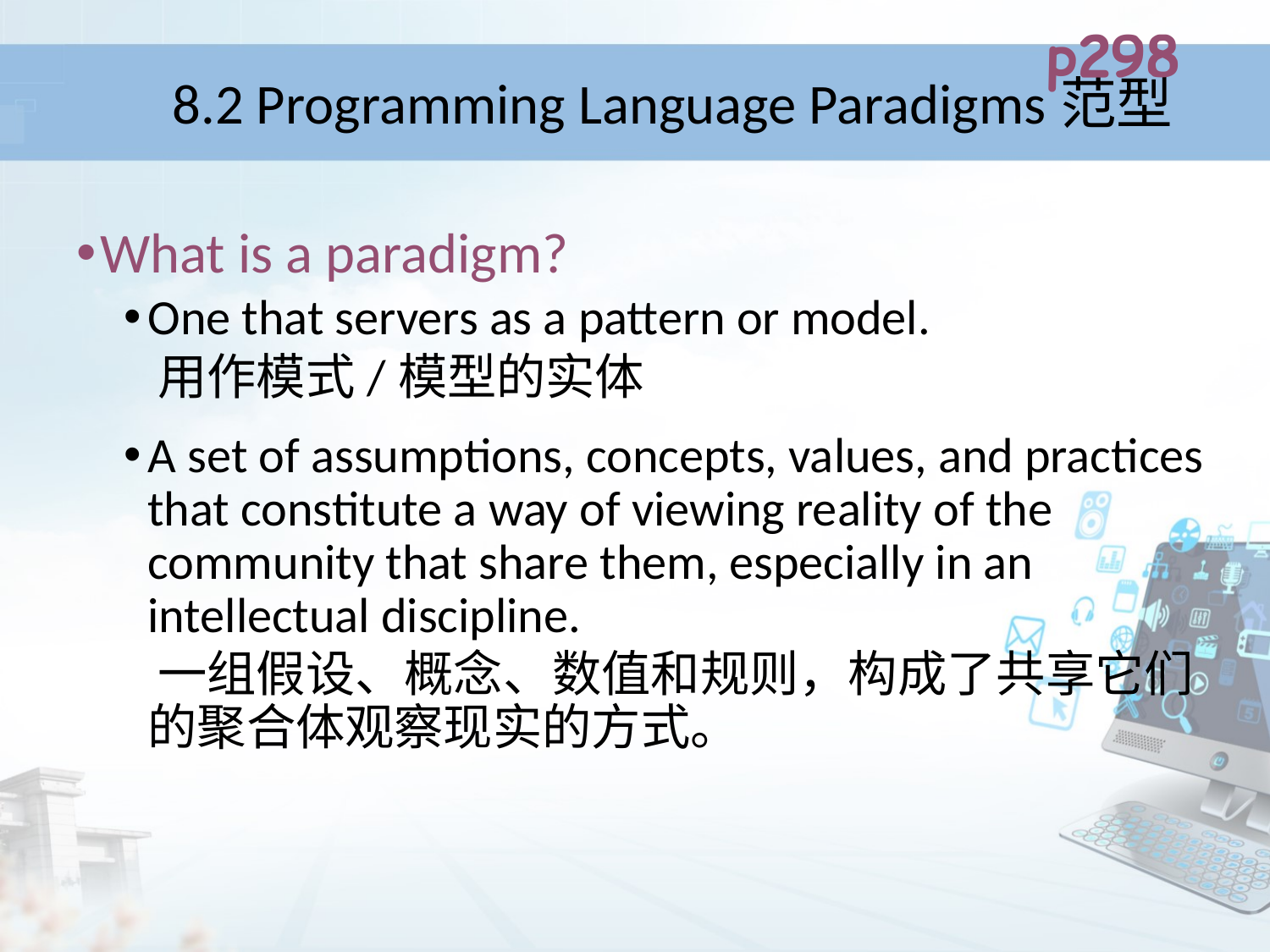

p298
# 8.2 Programming Language Paradigms范型
What is a paradigm?
One that servers as a pattern or model.
  用作模式/模型的实体
A set of assumptions, concepts, values, and practices that constitute a way of viewing reality of the community that share them, especially in an intellectual discipline.
  一组假设、概念、数值和规则，构成了共享它们的聚合体观察现实的方式。